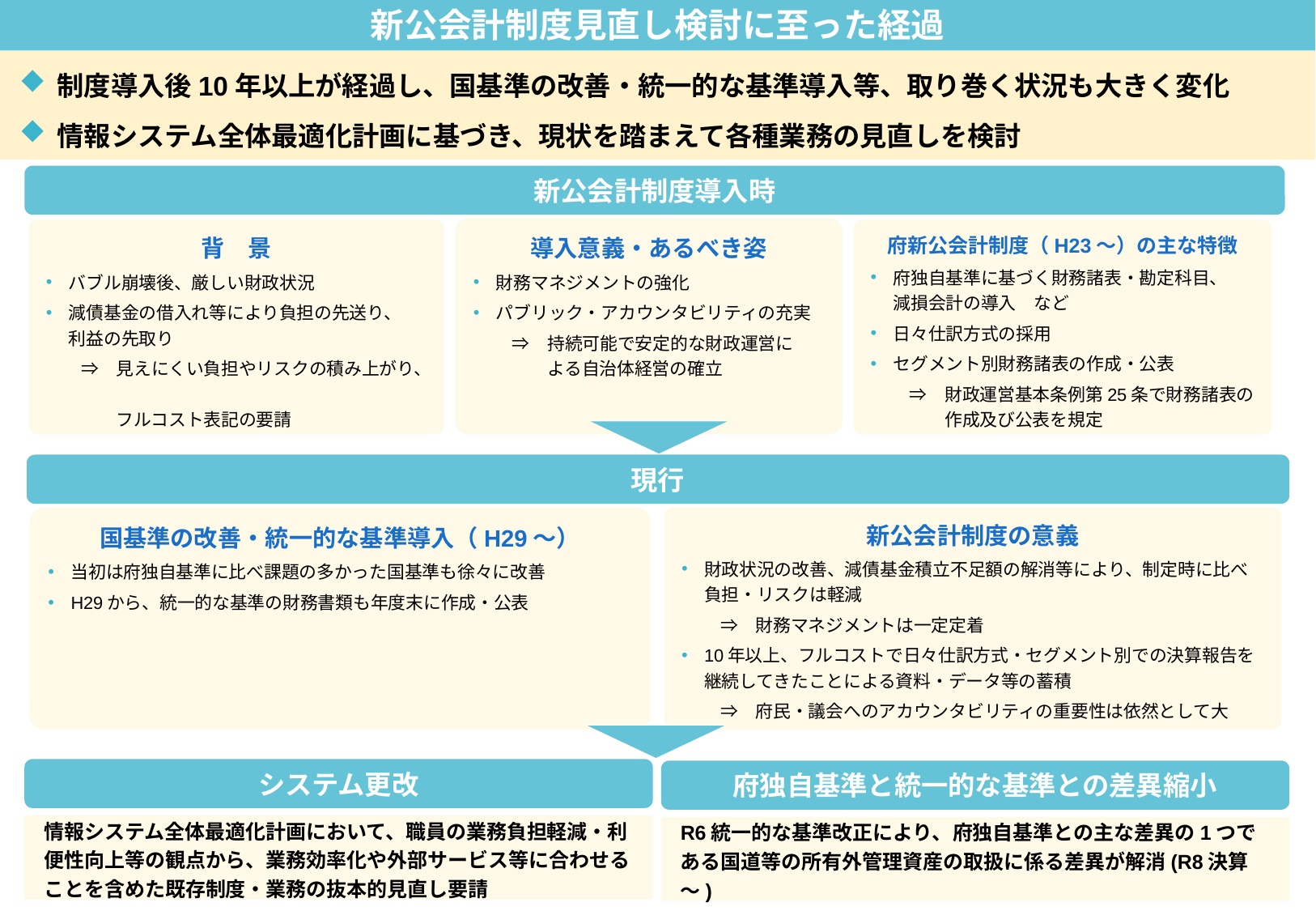

新公会計制度見直し検討に至った経過
制度導入後10年以上が経過し、国基準の改善・統一的な基準導入等、取り巻く状況も大きく変化
情報システム全体最適化計画に基づき、現状を踏まえて各種業務の見直しを検討
新公会計制度導入時
導入意義・あるべき姿
財務マネジメントの強化
パブリック・アカウンタビリティの充実
　　 ⇒　持続可能で安定的な財政運営に
　　　　 よる自治体経営の確立
背　景
バブル崩壊後、厳しい財政状況
減債基金の借入れ等により負担の先送り、
利益の先取り
　　⇒　見えにくい負担やリスクの積み上がり、
　　　　フルコスト表記の要請
府新公会計制度（H23～）の主な特徴
府独自基準に基づく財務諸表・勘定科目、
減損会計の導入　など
日々仕訳方式の採用
セグメント別財務諸表の作成・公表
　 　⇒　財政運営基本条例第25条で財務諸表の
　　　 　作成及び公表を規定

現行
新公会計制度の意義
財政状況の改善、減債基金積立不足額の解消等により、制定時に比べ負担・リスクは軽減
　　 ⇒　財務マネジメントは一定定着
10年以上、フルコストで日々仕訳方式・セグメント別での決算報告を継続してきたことによる資料・データ等の蓄積
　 　⇒　府民・議会へのアカウンタビリティの重要性は依然として大
国基準の改善・統一的な基準導入（H29～）
当初は府独自基準に比べ課題の多かった国基準も徐々に改善
H29から、統一的な基準の財務書類も年度末に作成・公表

システム更改
府独自基準と統一的な基準との差異縮小
情報システム全体最適化計画において、職員の業務負担軽減・利便性向上等の観点から、業務効率化や外部サービス等に合わせることを含めた既存制度・業務の抜本的見直し要請
R6統一的な基準改正により、府独自基準との主な差異の1つである国道等の所有外管理資産の取扱に係る差異が解消(R8決算～)